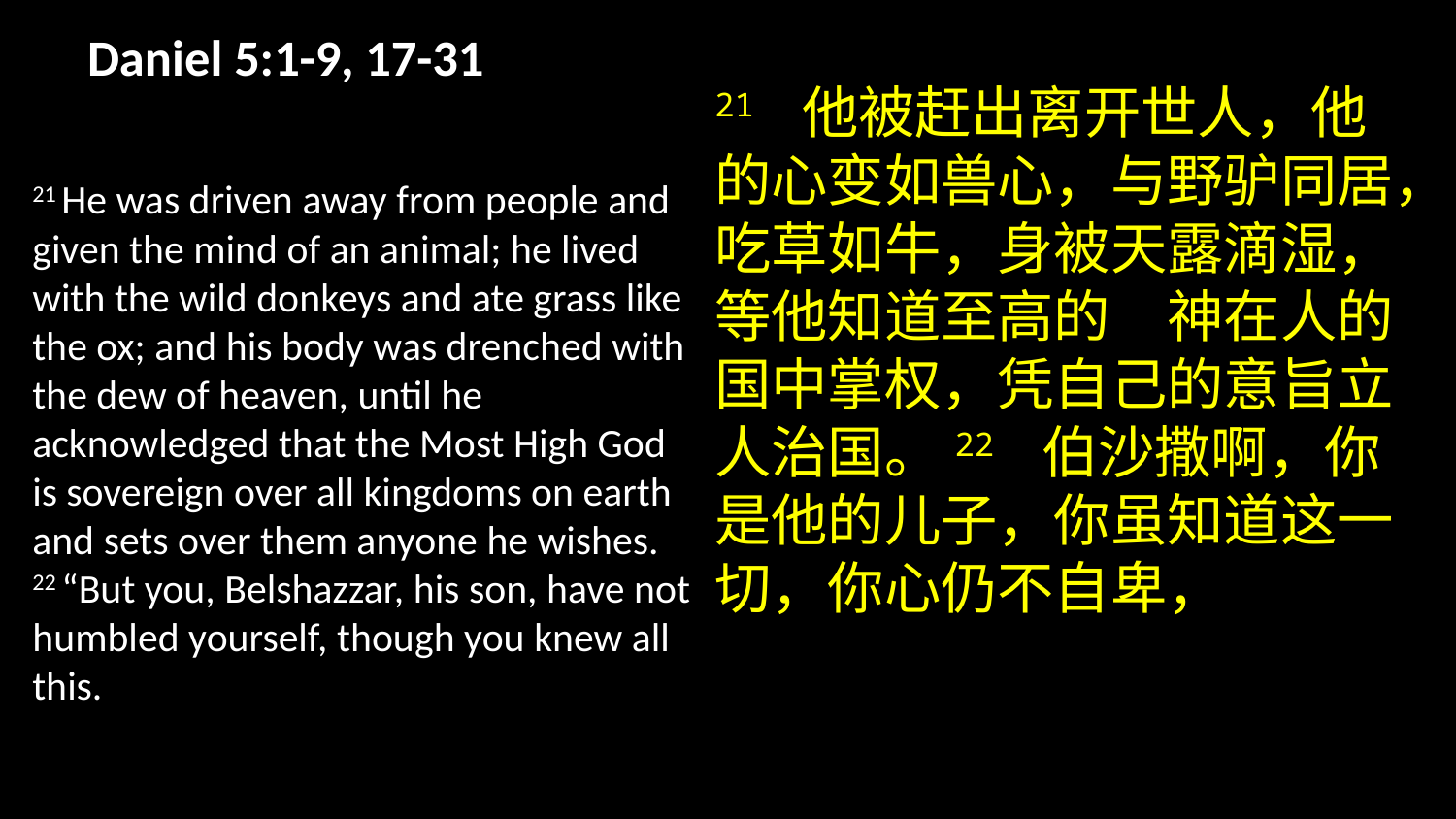

# Daniel 5:1-9, 17-31
21 他被赶出离开世人，他的心变如兽心，与野驴同居，吃草如牛，身被天露滴湿，等他知道至高的　神在人的国中掌权，凭自己的意旨立人治国。22 伯沙撒啊，你是他的儿子，你虽知道这一切，你心仍不自卑，
21 He was driven away from people and given the mind of an animal; he lived with the wild donkeys and ate grass like the ox; and his body was drenched with the dew of heaven, until he acknowledged that the Most High God is sovereign over all kingdoms on earth and sets over them anyone he wishes.
22 “But you, Belshazzar, his son, have not humbled yourself, though you knew all this.